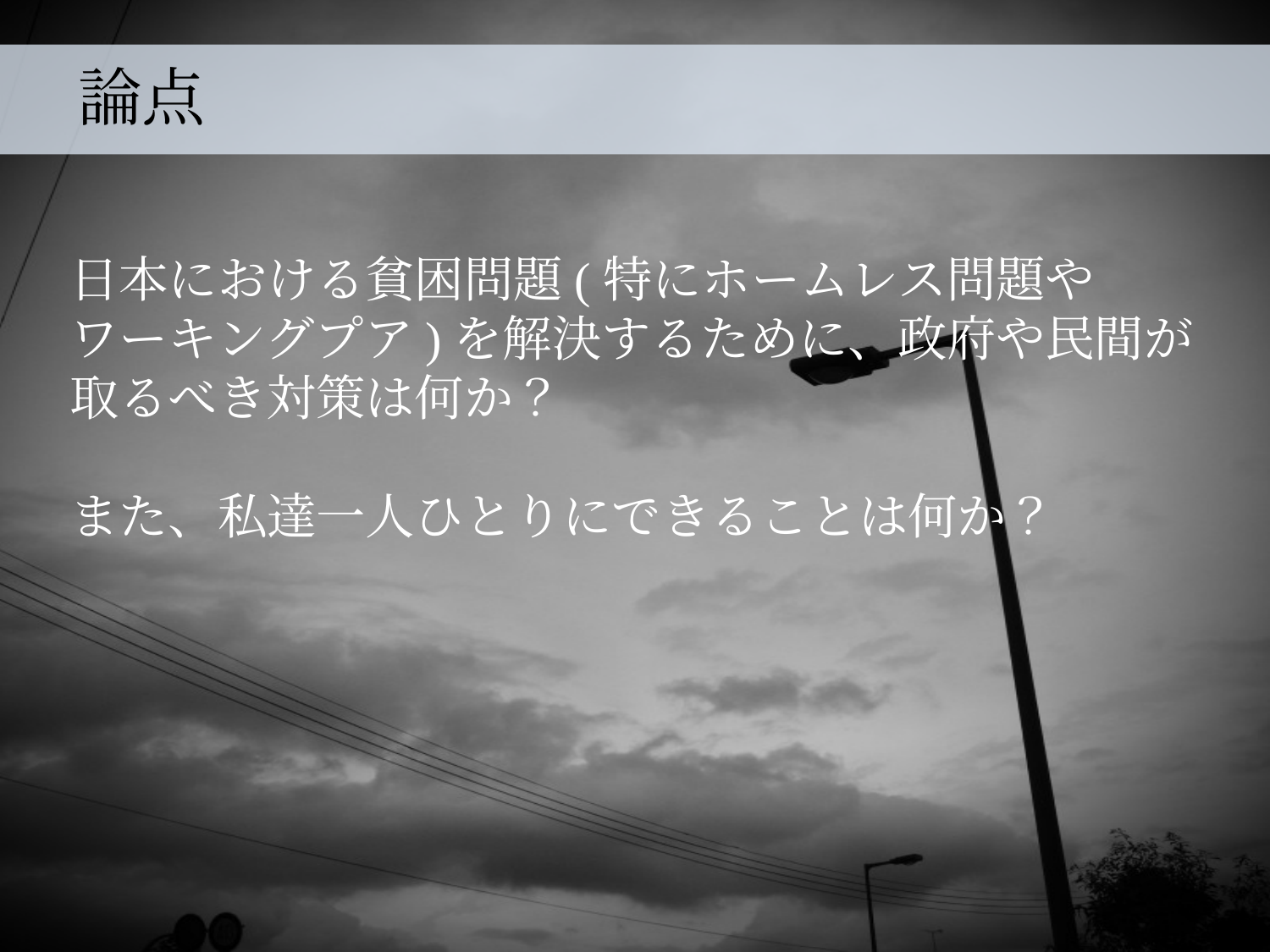

論点
日本における貧困問題(特にホームレス問題や
ワーキングプア)を解決するために、政府や民間が
取るべき対策は何か？

また、私達一人ひとりにできることは何か？